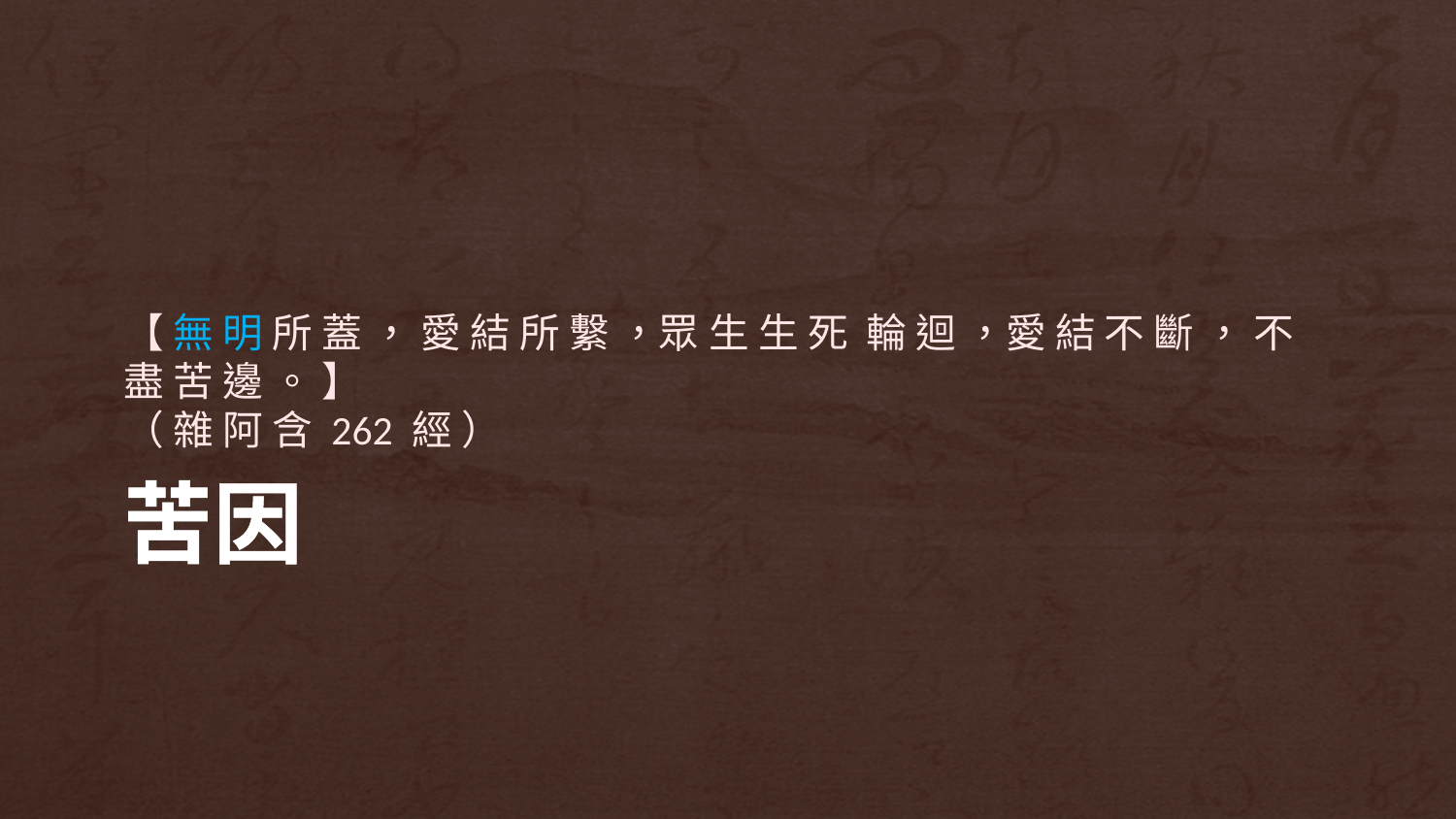

【 無 明 所 蓋 ， 愛 結 所 繫 ，眾 生 生 死  輪 迴 ，愛 結 不 斷 ， 不 盡 苦 邊 。 】
（ 雜 阿 含 262 經 ）
# 苦因